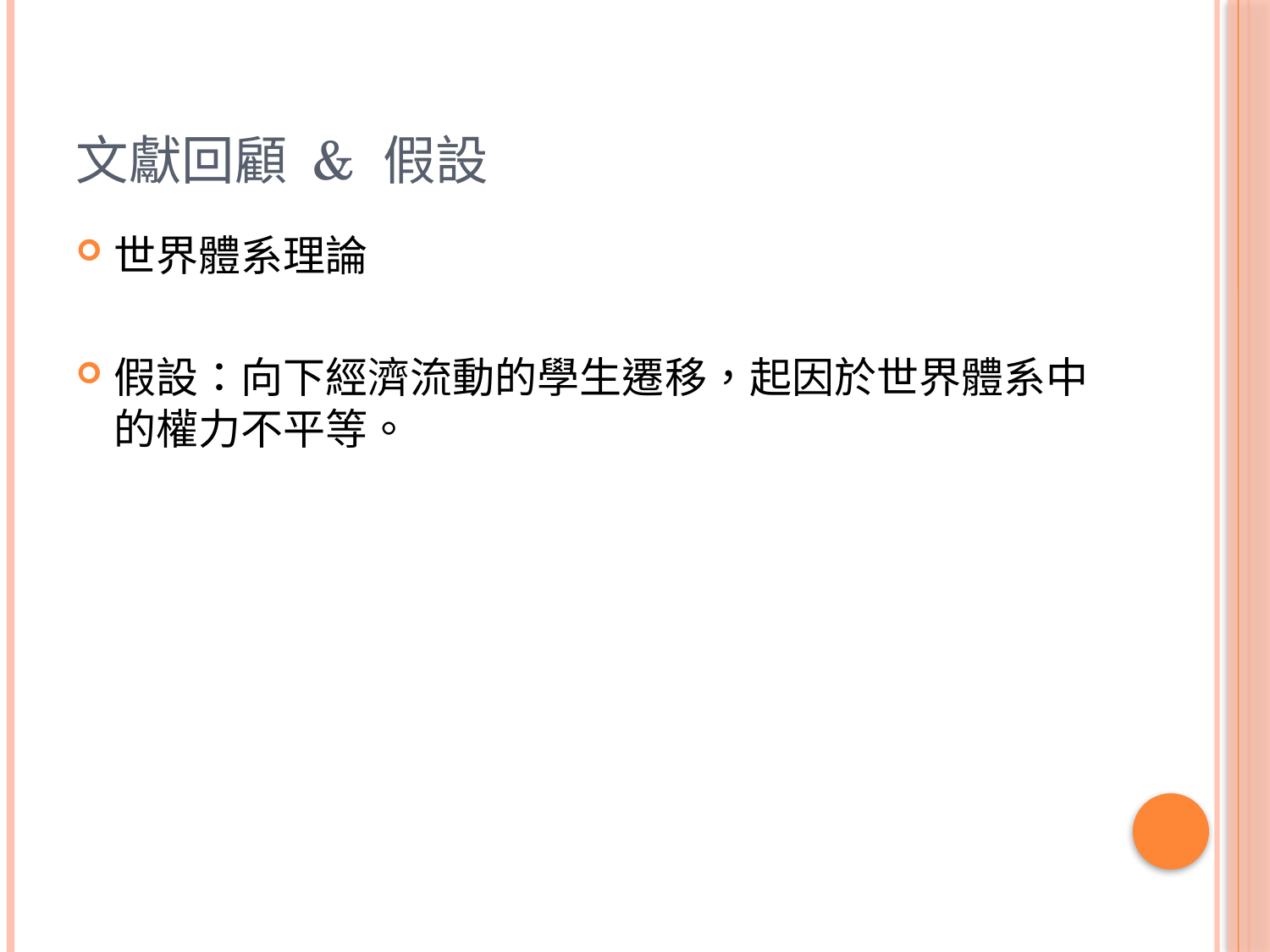

# 文獻回顧 & 假設
世界體系理論

假設：向下經濟流動的學生遷移，起因於世界體系中的權力不平等。